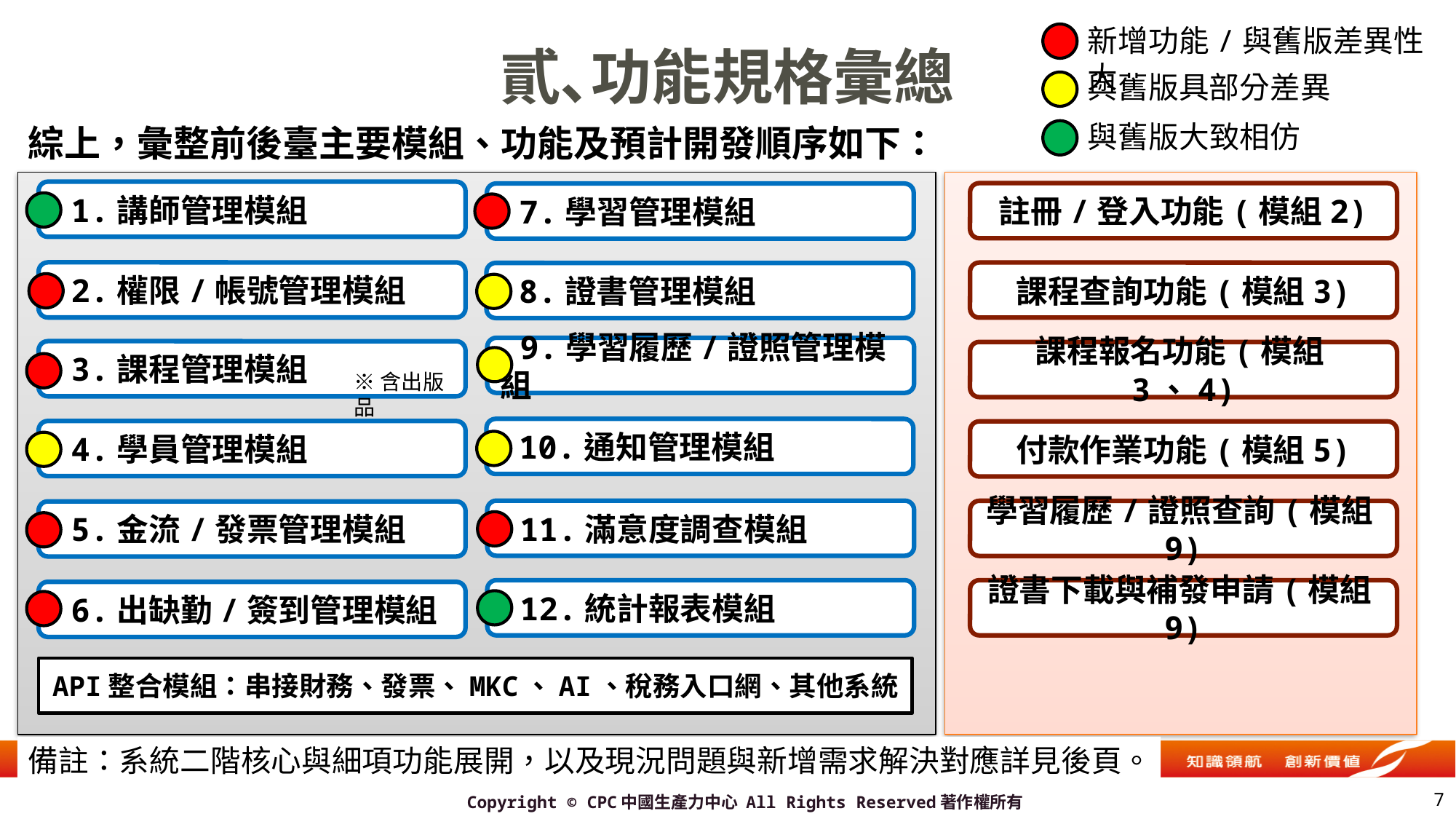

新增功能/與舊版差異性大

與舊版具部分差異

與舊版大致相仿

# 貳､功能規格彙總
綜上，彙整前後臺主要模組、功能及預計開發順序如下：

 1.講師管理模組

註冊/登入功能(模組2)
 7.學習管理模組

 2.權限/帳號管理模組

課程查詢功能(模組3)
 8.證書管理模組

 9.學習履歷/證照管理模組

 3.課程管理模組

課程報名功能(模組3、4)
※含出版品
 10.通知管理模組

 4.學員管理模組

付款作業功能(模組5)
 11.滿意度調查模組

學習履歷/證照查詢(模組9)
 5.金流/發票管理模組

 12.統計報表模組

證書下載與補發申請(模組9)
 6.出缺勤/簽到管理模組

API整合模組：串接財務、發票、MKC、AI、稅務入口網、其他系統
備註：系統二階核心與細項功能展開，以及現況問題與新增需求解決對應詳見後頁。
7